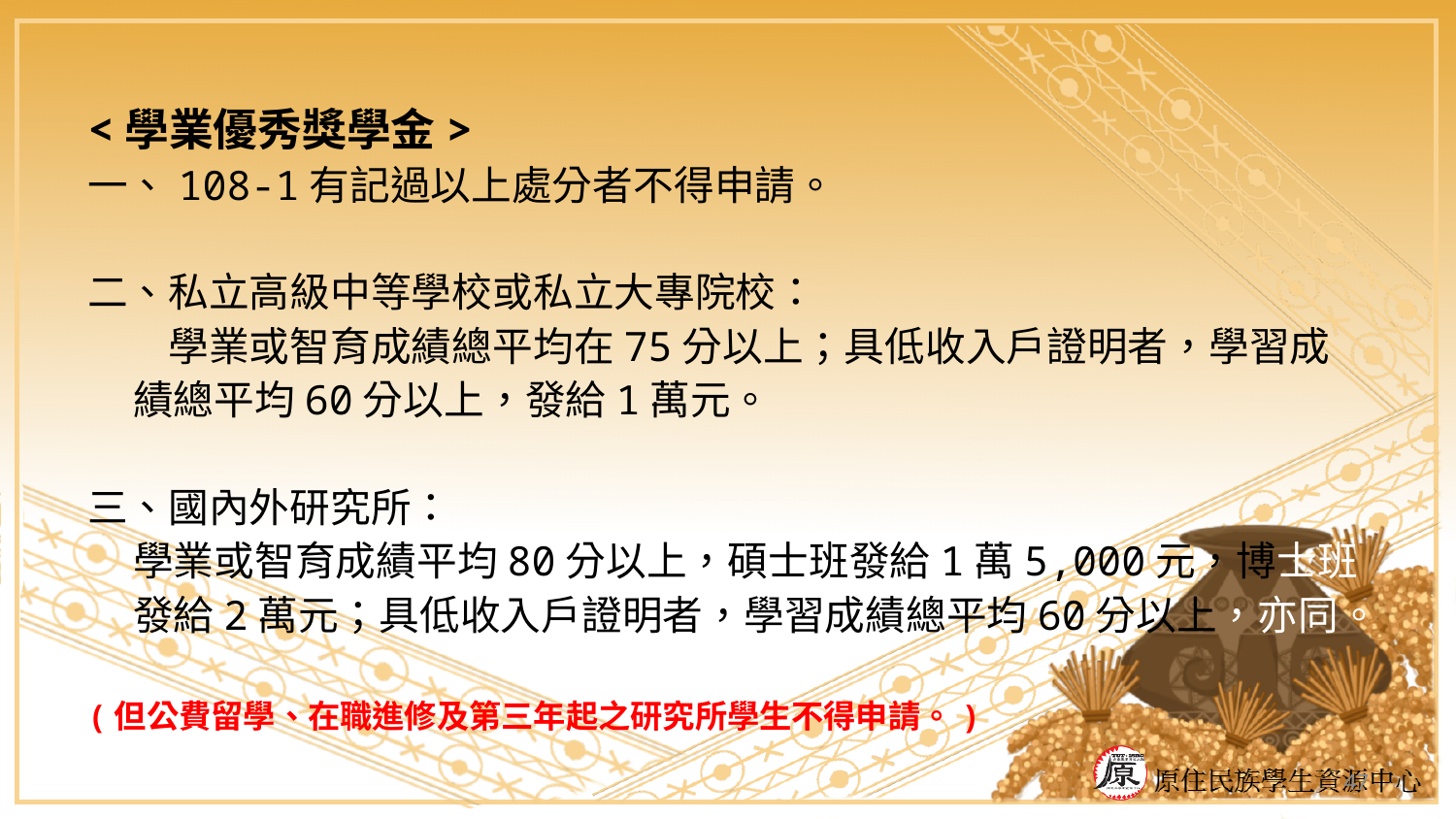

<學業優秀獎學金>
一、108-1有記過以上處分者不得申請。

二、私立高級中等學校或私立大專院校：
　　學業或智育成績總平均在75分以上；具低收入戶證明者，學習成
    績總平均60分以上，發給1萬元。

三、國內外研究所：
    學業或智育成績平均80分以上，碩士班發給1萬5,000元，博士班
    發給2萬元；具低收入戶證明者，學習成績總平均60分以上，亦同。

(但公費留學、在職進修及第三年起之研究所學生不得申請。)
47